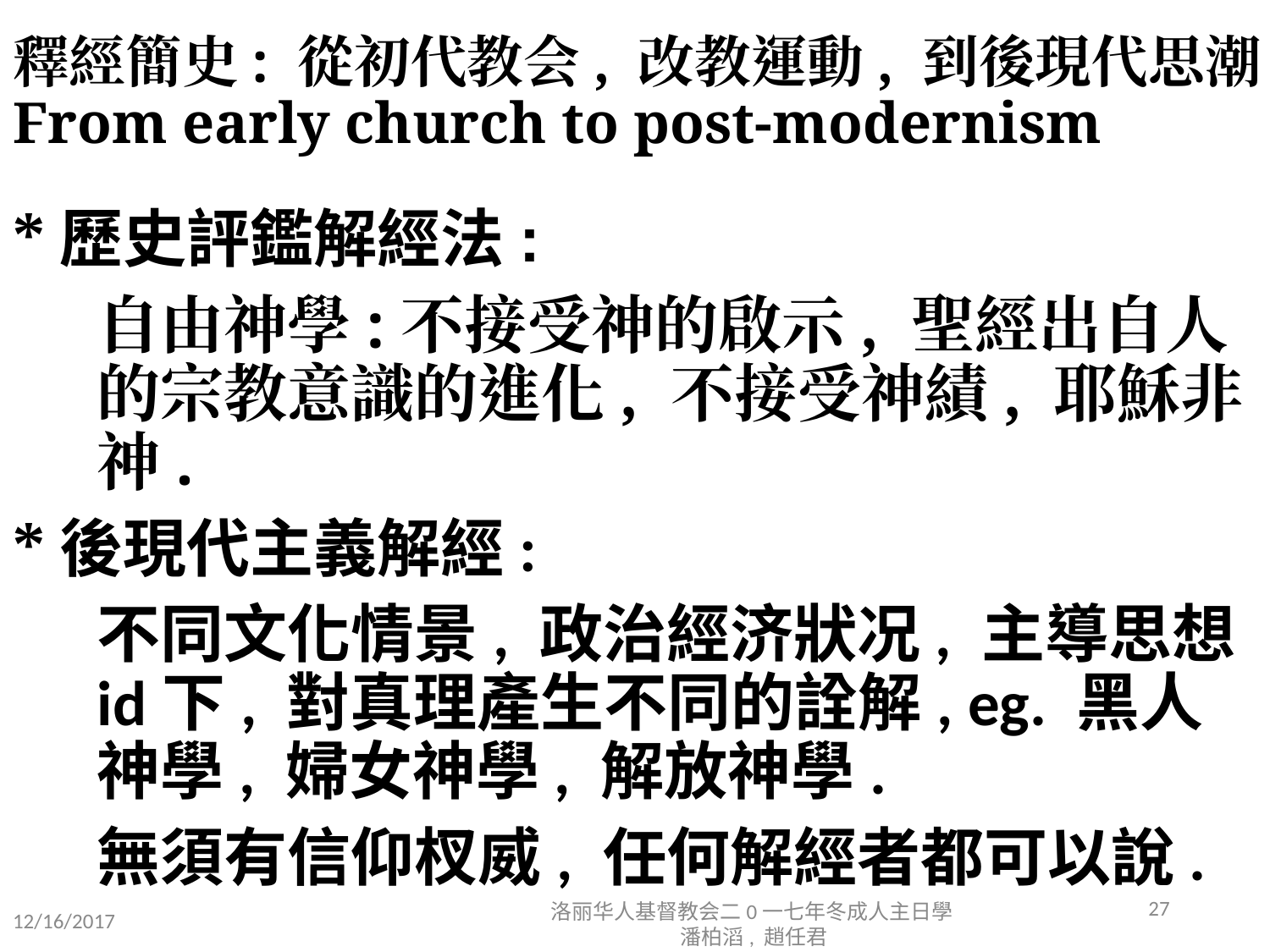

# 釋經簡史: 從初代教会, 改教運動, 到後現代思潮 From early church to post-modernism
*歷史評鑑解經法:
	自由神學:不接受神的啟示, 聖經出自人的宗教意識的進化, 不接受神績, 耶穌非神.
*後現代主義解經:
	不同文化情景, 政治經济狀况, 主導思想id下, 對真理產生不同的詮解, eg. 黑人神學, 婦女神學, 解放神學.
	無須有信仰杈威, 任何解經者都可以說.

27
12/16/2017
洛丽华人基督教会二0一七年冬成人主日學   潘柏滔, 趙任君